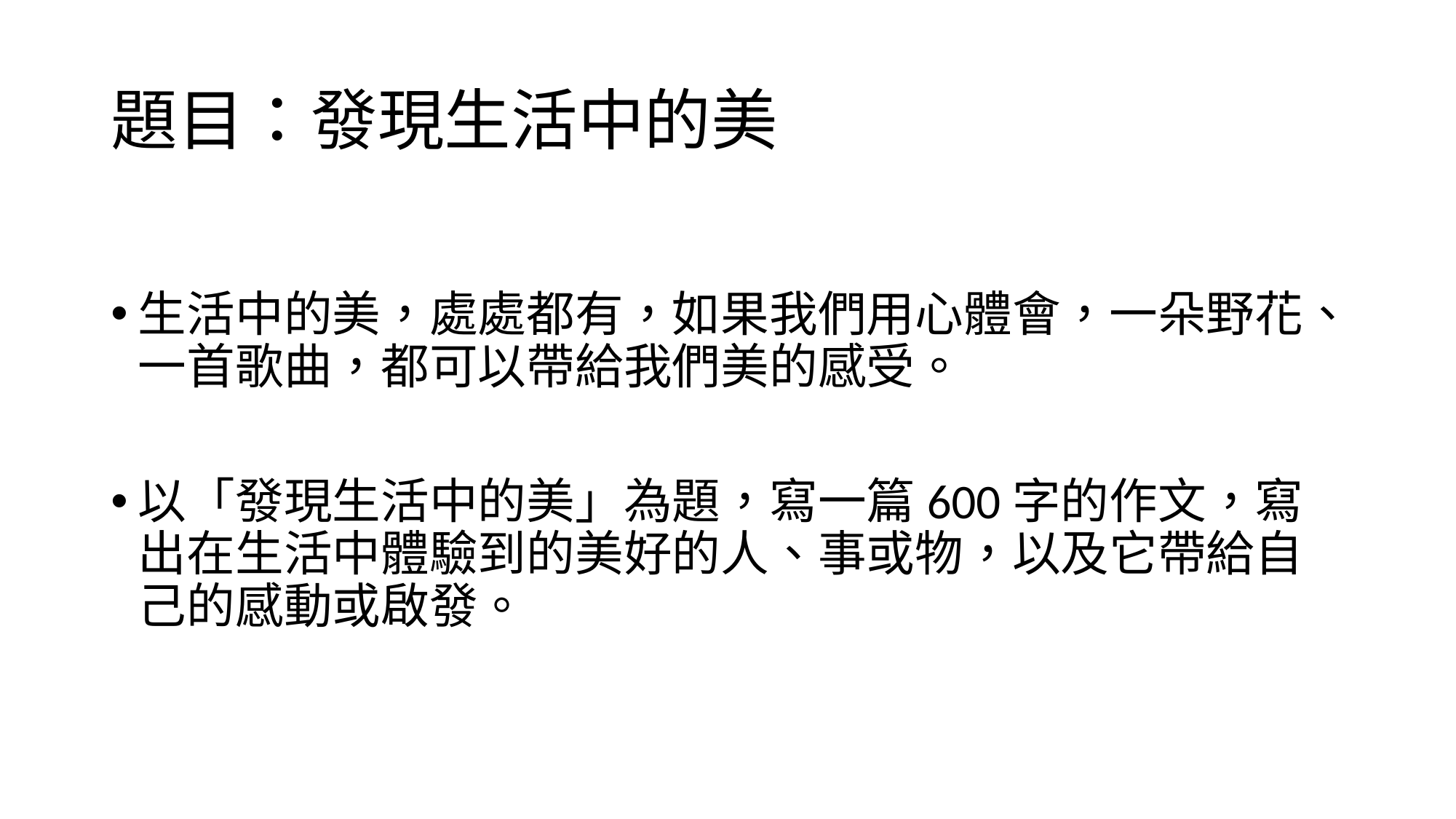

# 題目：發現生活中的美

生活中的美，處處都有，如果我們用心體會，一朵野花、一首歌曲，都可以帶給我們美的感受。

以「發現生活中的美」為題，寫一篇600字的作文，寫出在生活中體驗到的美好的人、事或物，以及它帶給自己的感動或啟發。